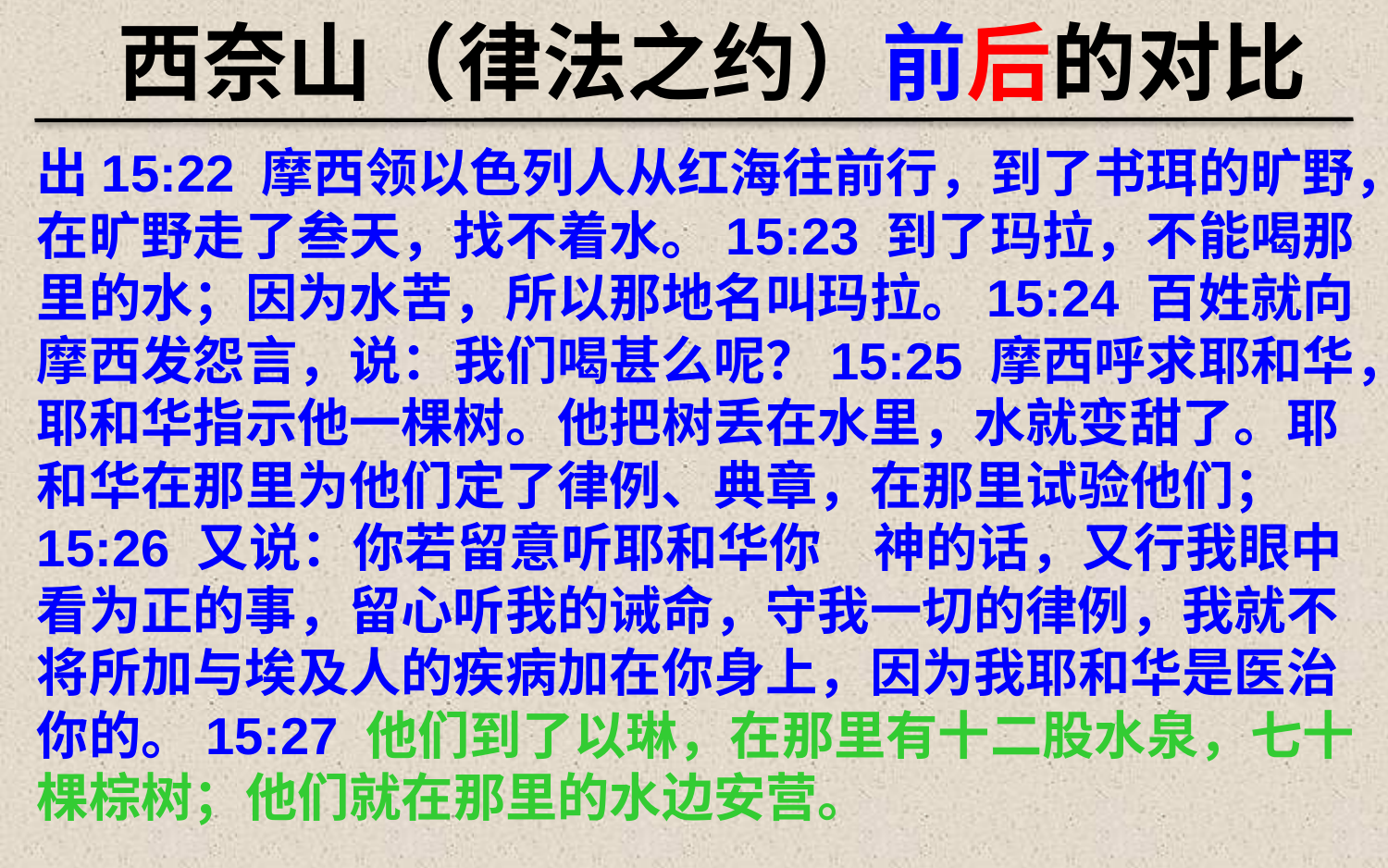

西奈山（律法之约）前后的对比
出15:22 摩西领以色列人从红海往前行，到了书珥的旷野，在旷野走了叁天，找不着水。15:23 到了玛拉，不能喝那里的水；因为水苦，所以那地名叫玛拉。15:24 百姓就向摩西发怨言，说：我们喝甚么呢？15:25 摩西呼求耶和华，耶和华指示他一棵树。他把树丢在水里，水就变甜了。耶和华在那里为他们定了律例、典章，在那里试验他们；15:26 又说：你若留意听耶和华你　神的话，又行我眼中看为正的事，留心听我的诫命，守我一切的律例，我就不将所加与埃及人的疾病加在你身上，因为我耶和华是医治你的。15:27 他们到了以琳，在那里有十二股水泉，七十棵棕树；他们就在那里的水边安营。